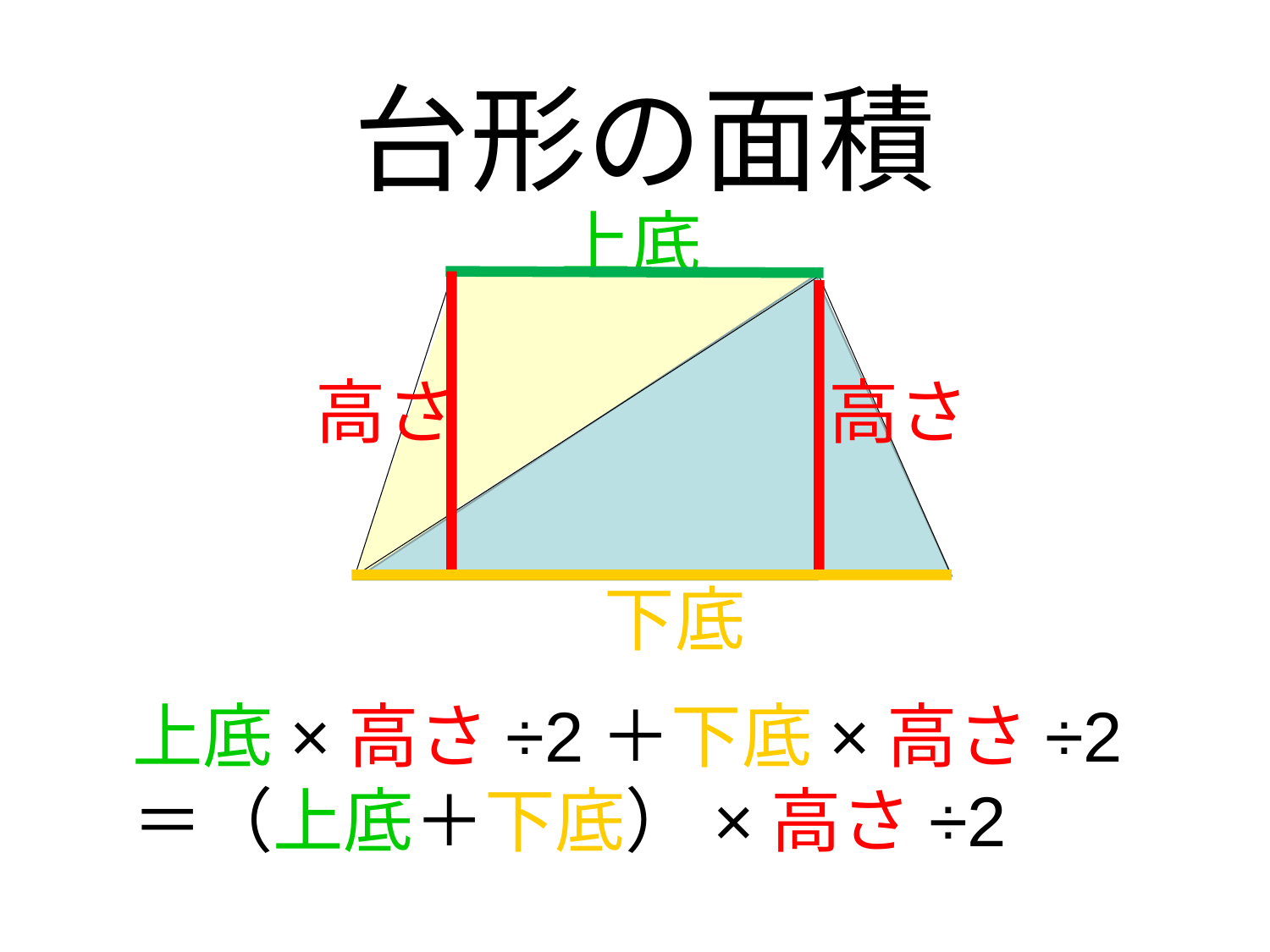

台形の面積
上底

高さ
高さ
下底

上底×高さ÷2＋下底×高さ÷2
＝（上底＋下底）×高さ÷2